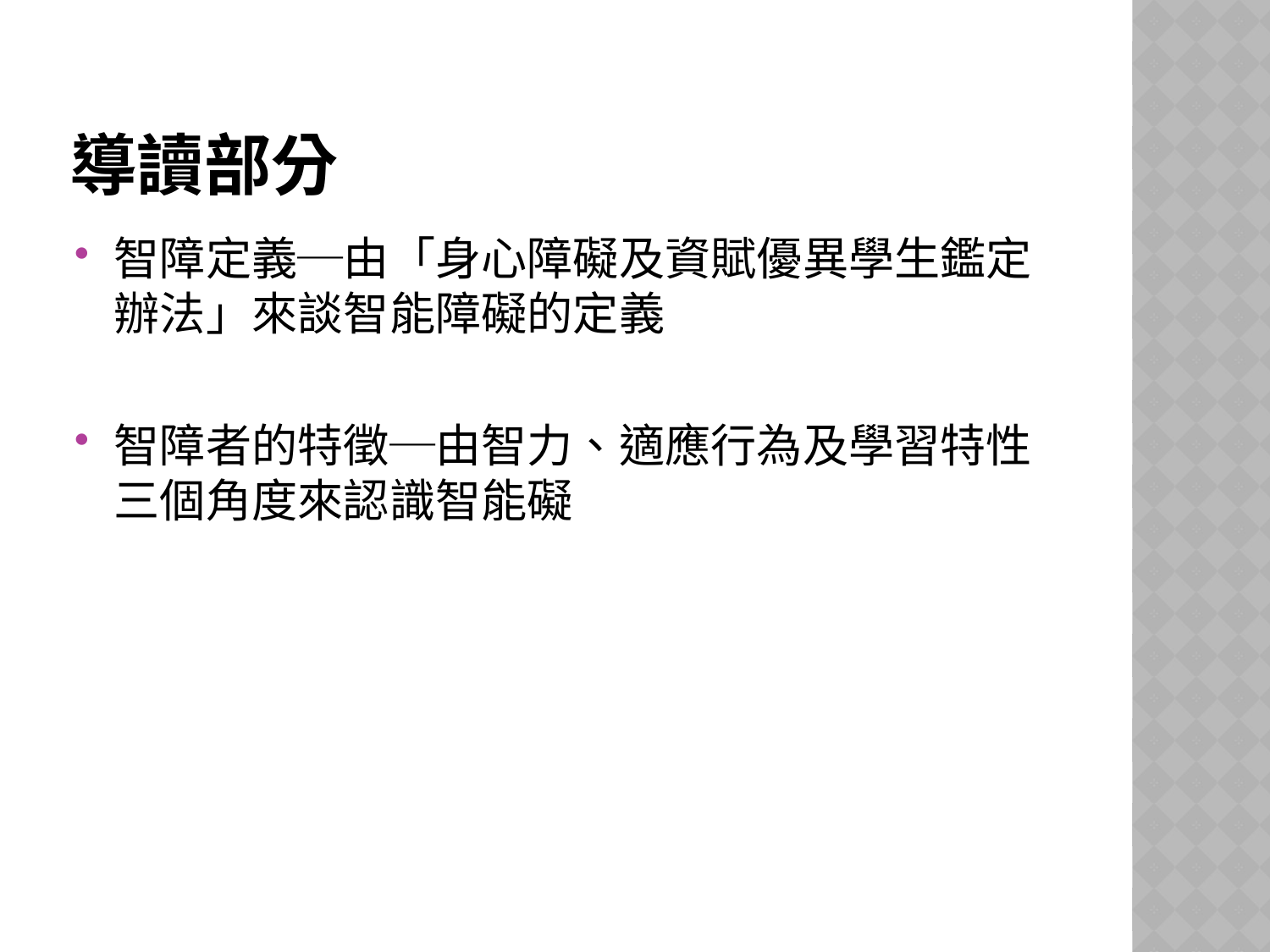

# 導讀部分
智障定義─由「身心障礙及資賦優異學生鑑定辦法」來談智能障礙的定義

智障者的特徵─由智力、適應行為及學習特性三個角度來認識智能礙